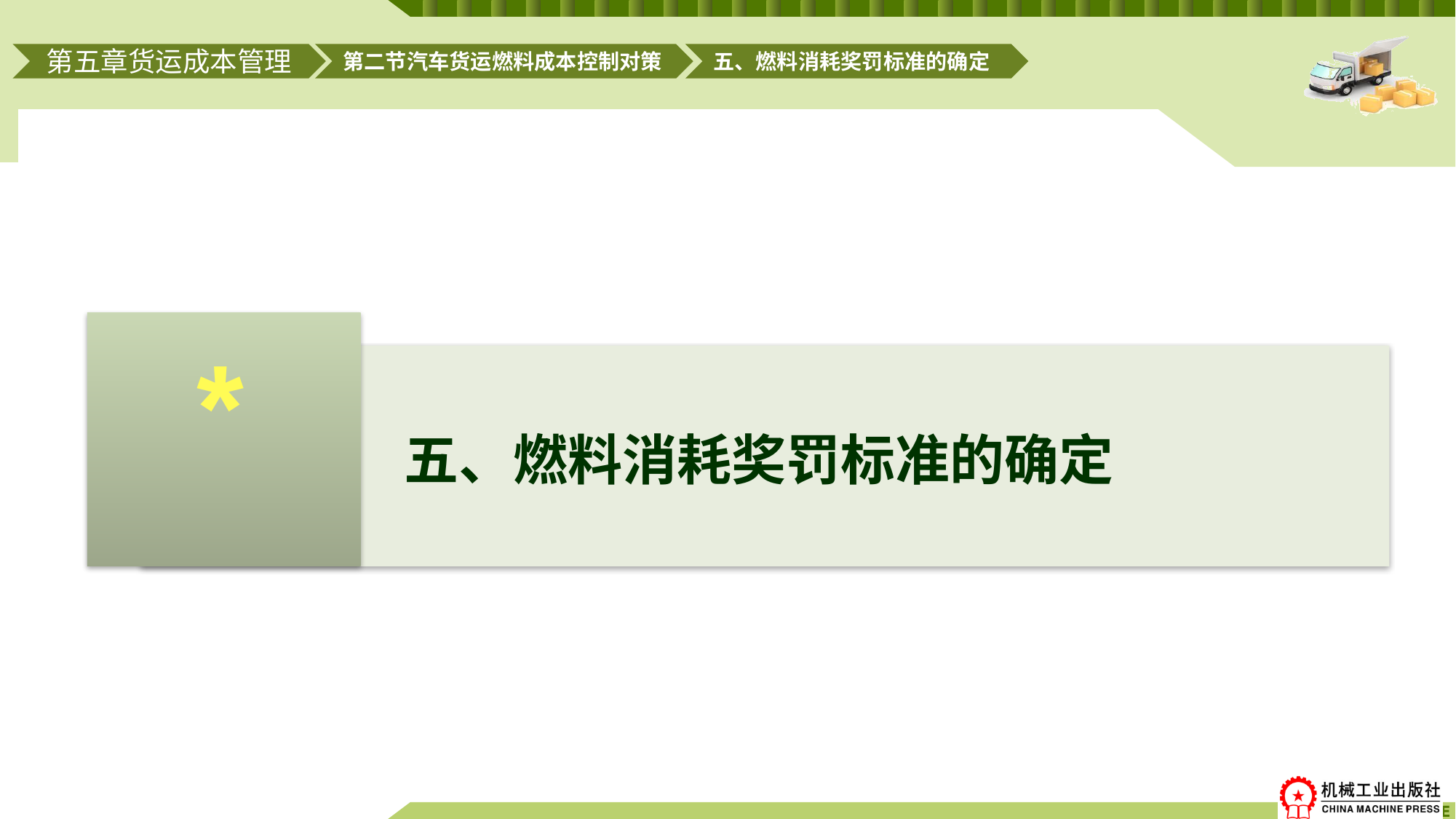

第二节汽车货运燃料成本控制对策
五、燃料消耗奖罚标准的确定
第五章货运成本管理
五、燃料消耗奖罚标准的确定
*